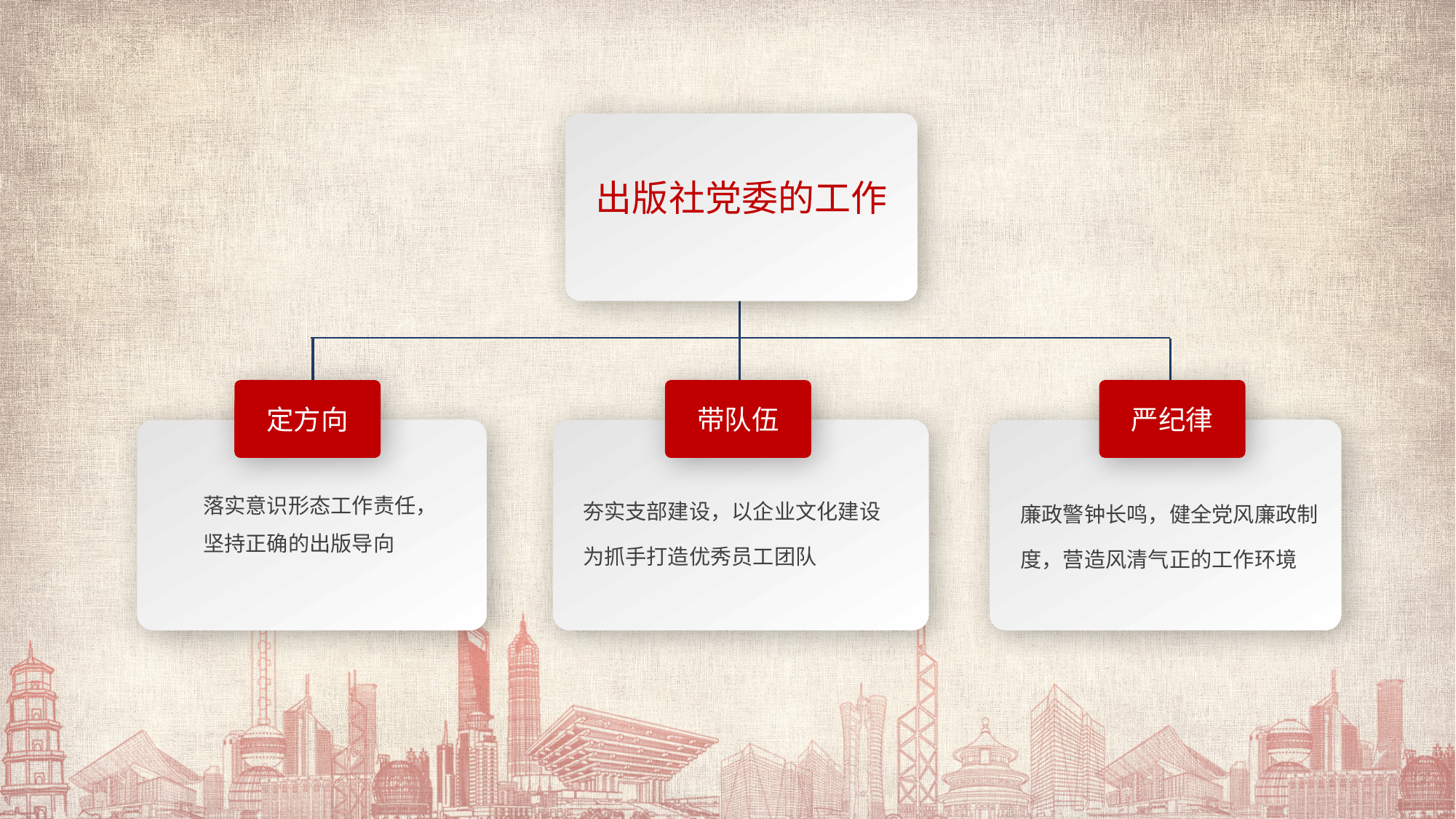

出版社党委的工作
定方向
带队伍
严纪律

落实意识形态工作责任，坚持正确的出版导向

廉政警钟长鸣，健全党风廉政制度，营造风清气正的工作环境

夯实支部建设，以企业文化建设为抓手打造优秀员工团队